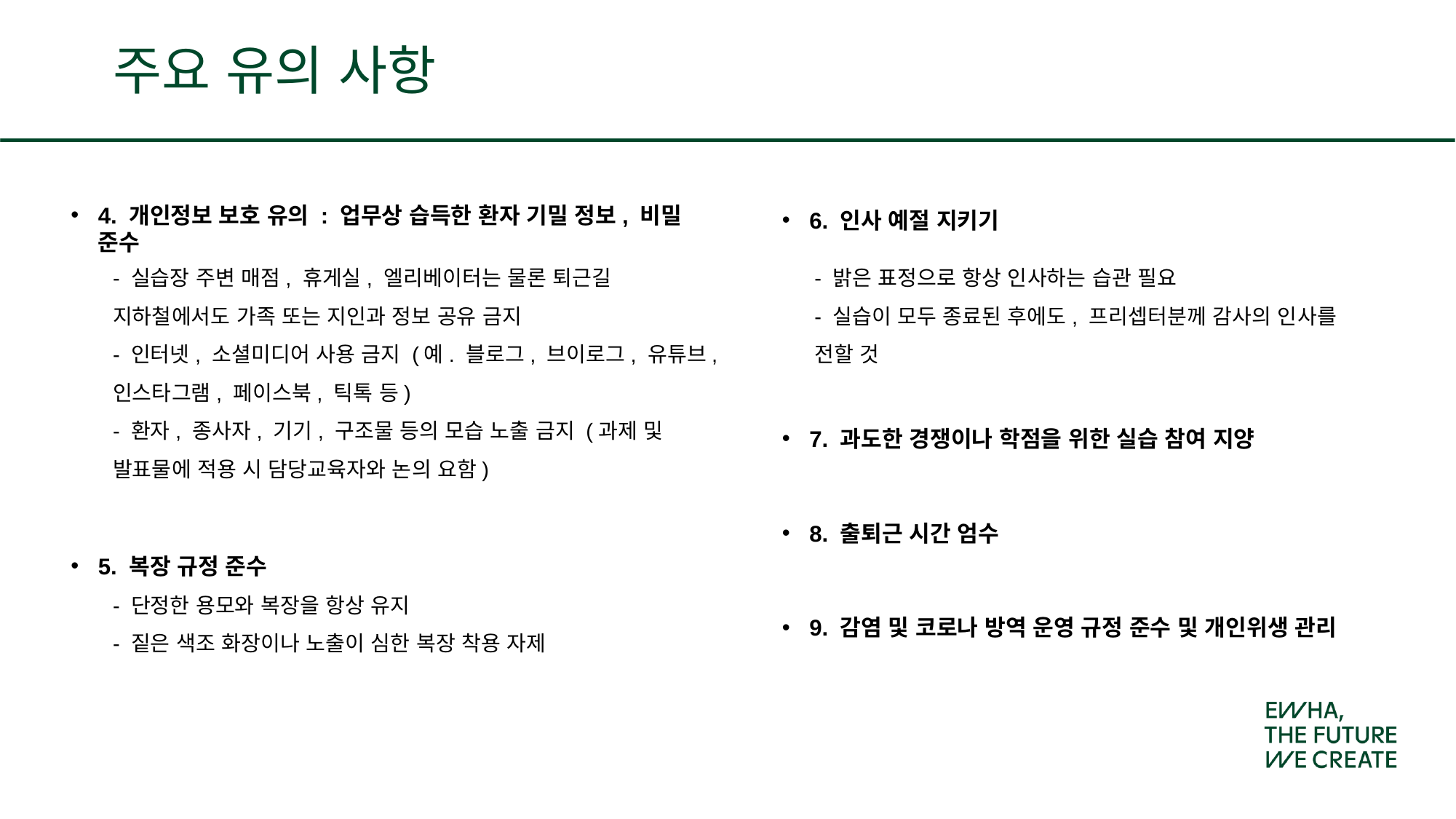

# 주요 유의 사항
4. 개인정보 보호 유의 : 업무상 습득한 환자 기밀 정보, 비밀 준수

5. 복장 규정 준수

6. 인사 예절 지키기

7. 과도한 경쟁이나 학점을 위한 실습 참여 지양

8. 출퇴근 시간 엄수

9. 감염 및 코로나 방역 운영 규정 준수 및 개인위생 관리
- 실습장 주변 매점, 휴게실, 엘리베이터는 물론 퇴근길 지하철에서도 가족 또는 지인과 정보 공유 금지
- 인터넷, 소셜미디어 사용 금지 (예. 블로그, 브이로그, 유튜브, 인스타그램, 페이스북, 틱톡 등)
- 환자, 종사자, 기기, 구조물 등의 모습 노출 금지 (과제 및 발표물에 적용 시 담당교육자와 논의 요함)
- 밝은 표정으로 항상 인사하는 습관 필요
- 실습이 모두 종료된 후에도, 프리셉터분께 감사의 인사를 전할 것
- 단정한 용모와 복장을 항상 유지
- 짙은 색조 화장이나 노출이 심한 복장 착용 자제